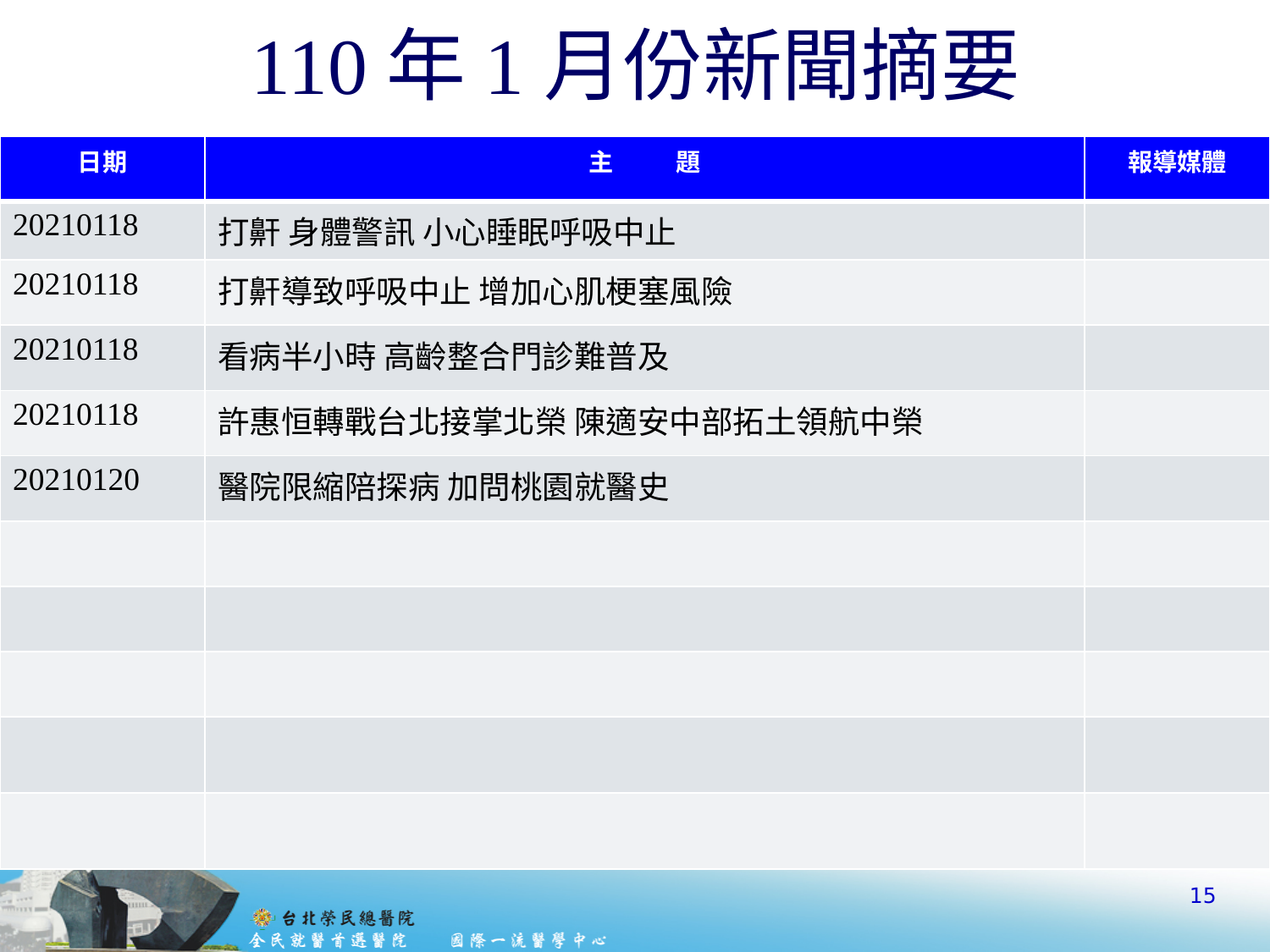

# 110年1月份新聞摘要
| 日期 | 主 題 | 報導媒體 |
| --- | --- | --- |
| 20210118 | 打鼾 身體警訊 小心睡眠呼吸中止 |  |
| 20210118 | 打鼾導致呼吸中止 增加心肌梗塞風險 |  |
| 20210118 | 看病半小時 高齡整合門診難普及 |  |
| 20210118 | 許惠恒轉戰台北接掌北榮 陳適安中部拓土領航中榮 |  |
| 20210120 | 醫院限縮陪探病 加問桃園就醫史 |  |
|  |  |  |
|  |  |  |
|  |  |  |
|  |  |  |
|  |  |  |
15